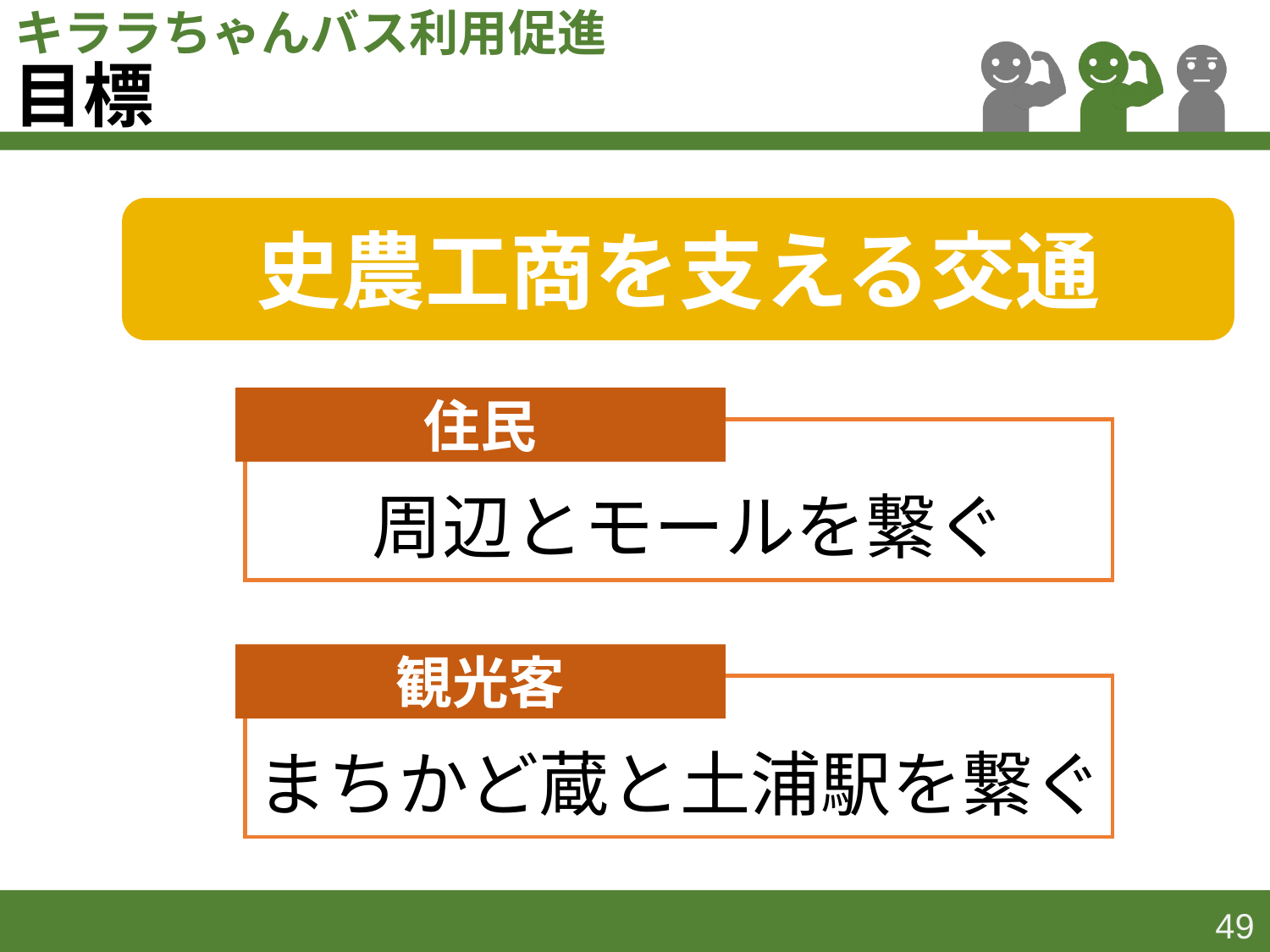

キララちゃんバス利用促進
# 目標
史農工商を支える交通
住民

周辺とモールを繋ぐ
観光客

まちかど蔵と土浦駅を繋ぐ
49